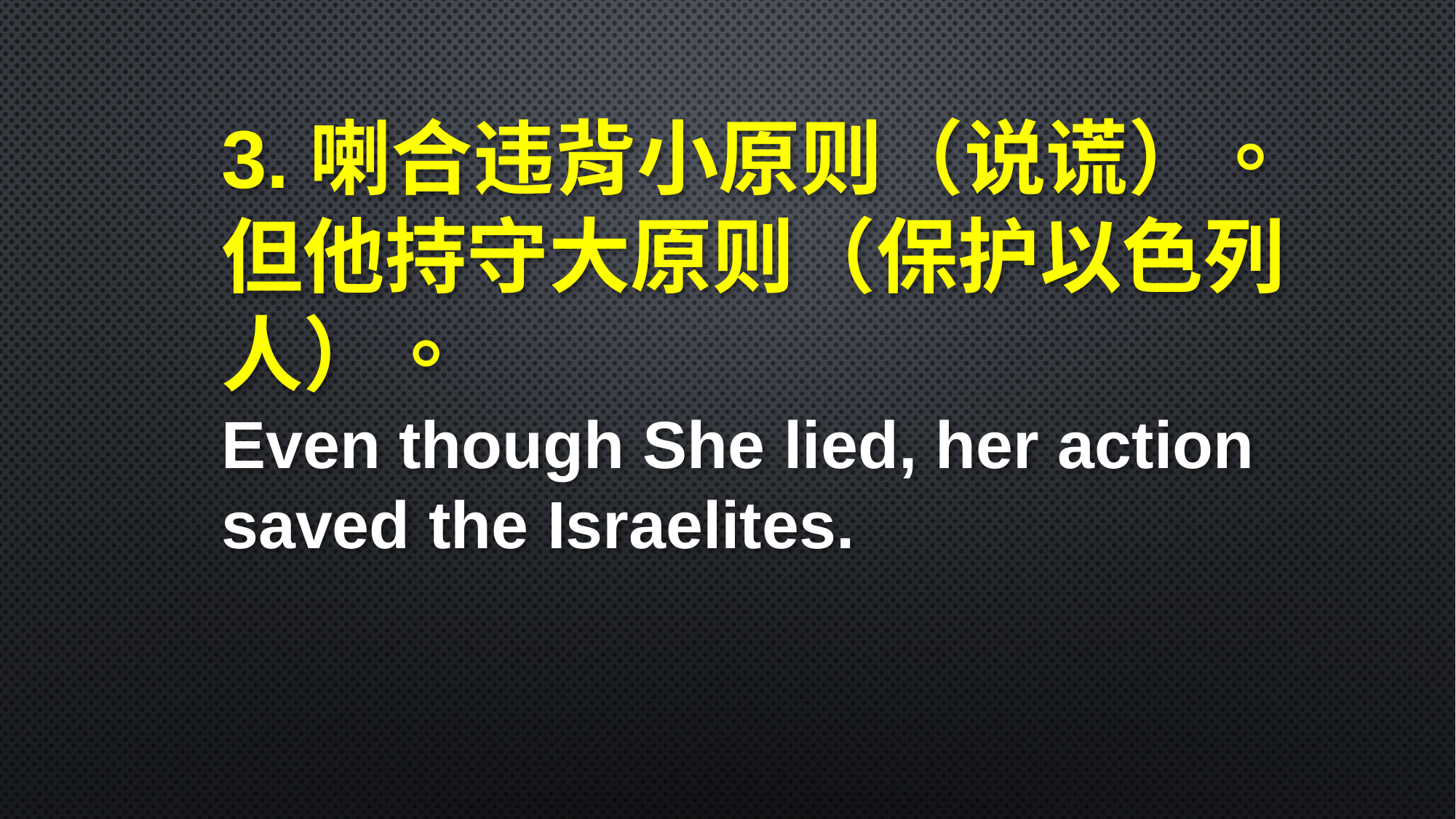

3.喇合违背小原则（说谎）。但他持守大原则（保护以色列人）。
Even though She lied, her action saved the Israelites.